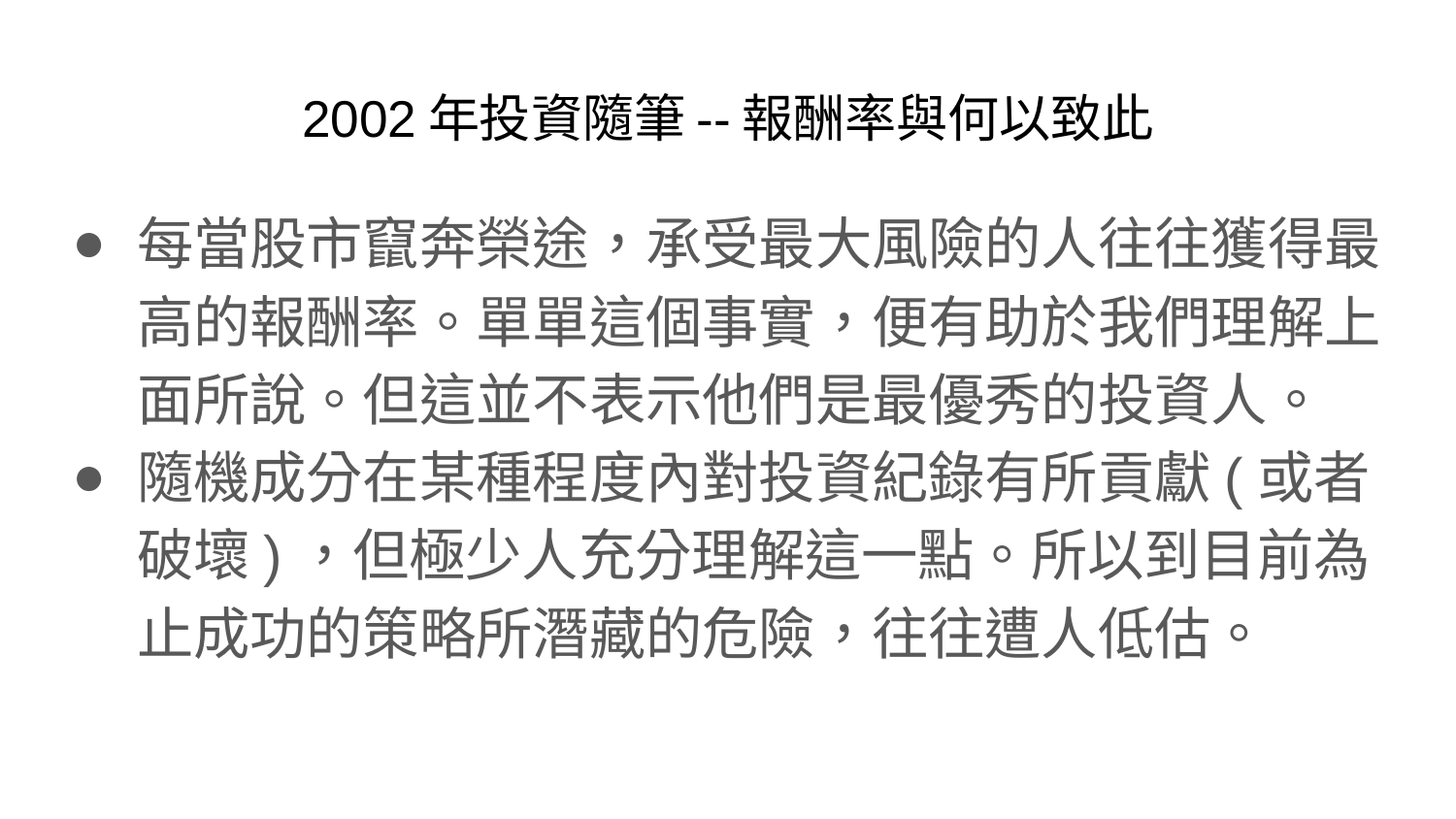

# 2002年投資隨筆--報酬率與何以致此

每當股市竄奔榮途，承受最大風險的人往往獲得最高的報酬率。單單這個事實，便有助於我們理解上面所說。但這並不表示他們是最優秀的投資人。
隨機成分在某種程度內對投資紀錄有所貢獻(或者破壞)，但極少人充分理解這一點。所以到目前為止成功的策略所潛藏的危險，往往遭人低估。